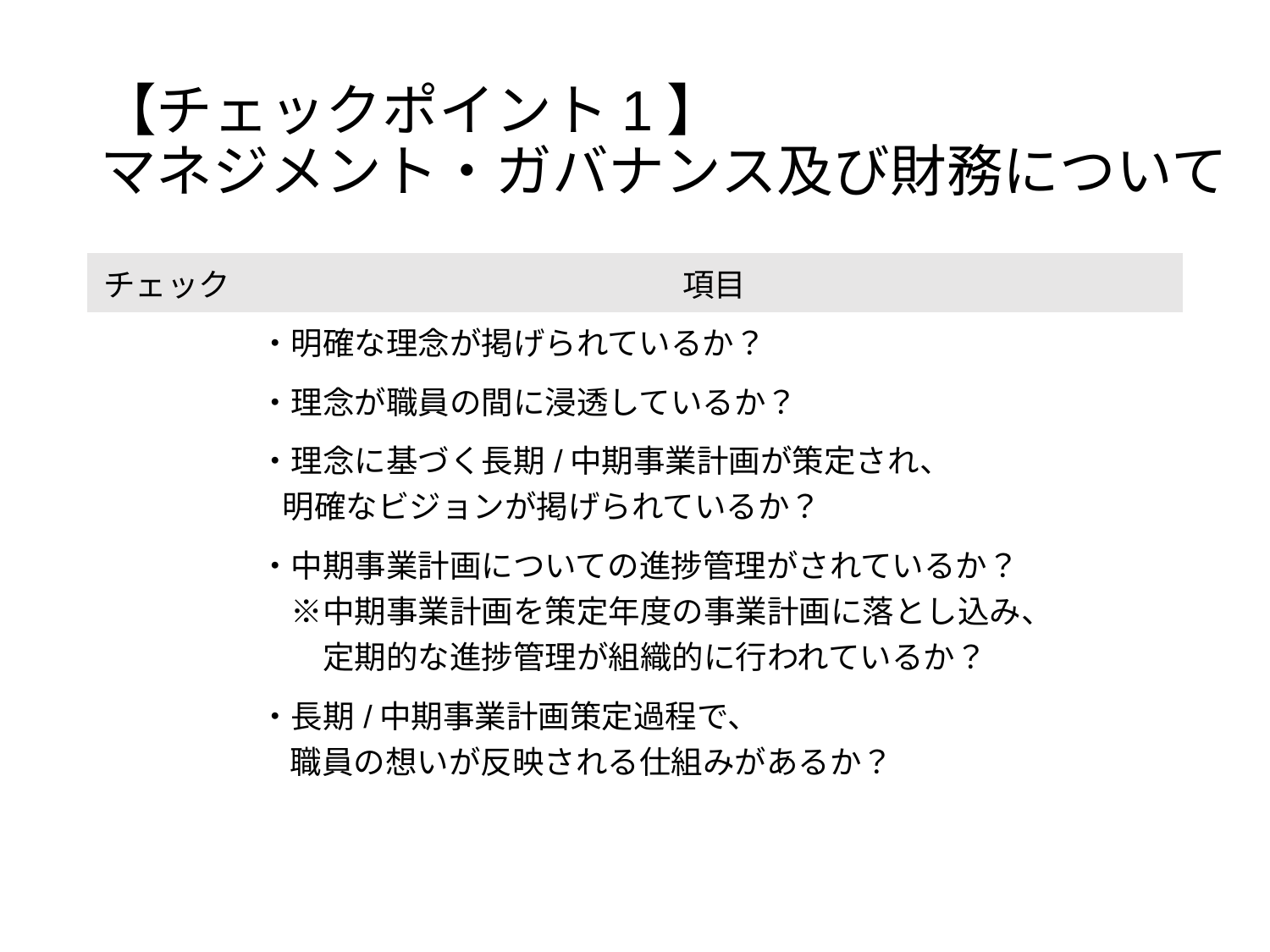

# 【チェックポイント1】 マネジメント・ガバナンス及び財務について
| チェック | 項目 |
| --- | --- |
|  | ・明確な理念が掲げられているか？ |
|  | ・理念が職員の間に浸透しているか？ |
|  | ・理念に基づく長期/中期事業計画が策定され、 明確なビジョンが掲げられているか？ |
|  | ・中期事業計画についての進捗管理がされているか？ 　※中期事業計画を策定年度の事業計画に落とし込み、 　　定期的な進捗管理が組織的に行われているか？ |
|  | ・長期/中期事業計画策定過程で、 職員の想いが反映される仕組みがあるか？ |